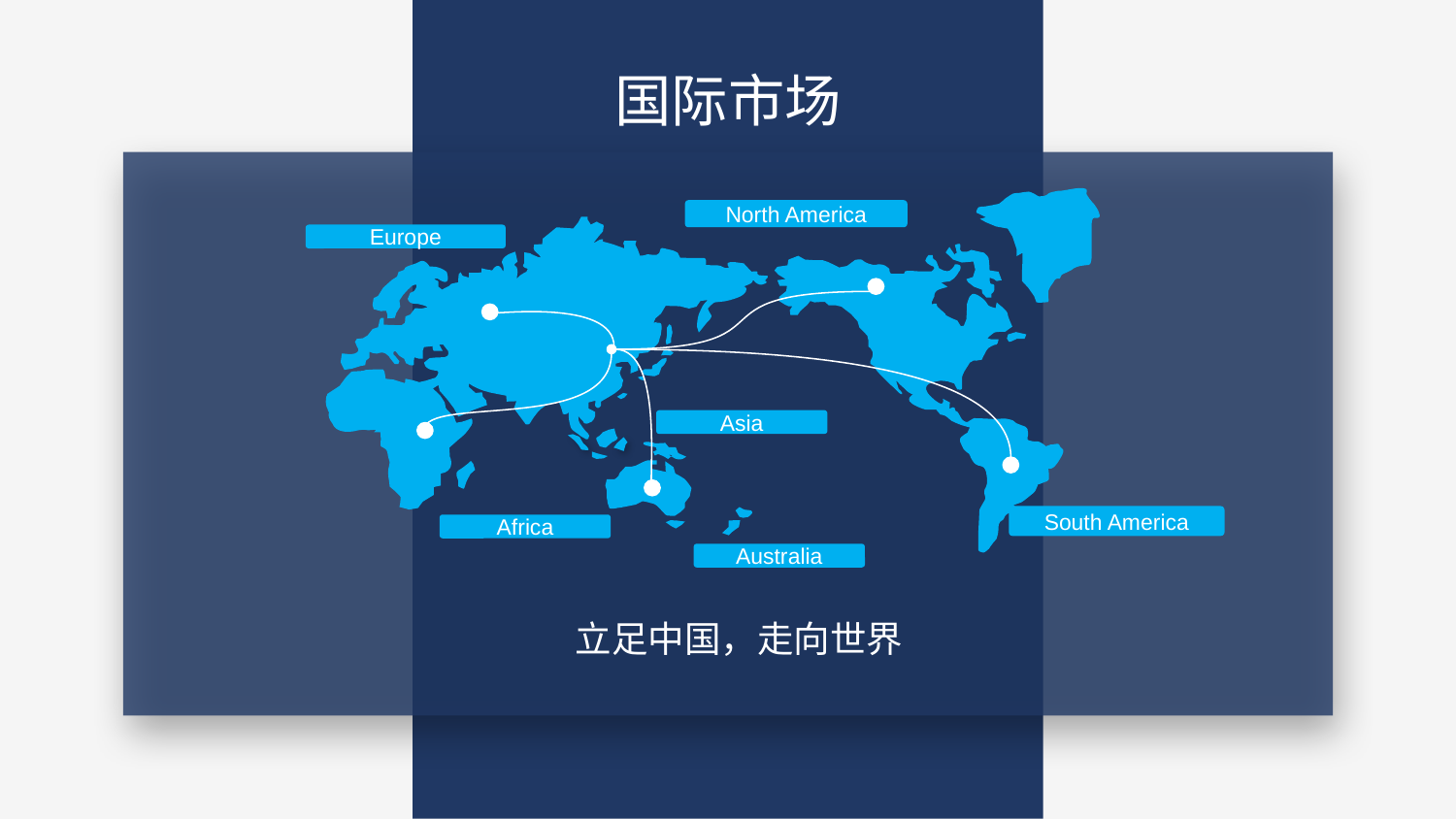

国际市场

North America
Europe
Asia
South America
Africa
Australia
立足中国，走向世界